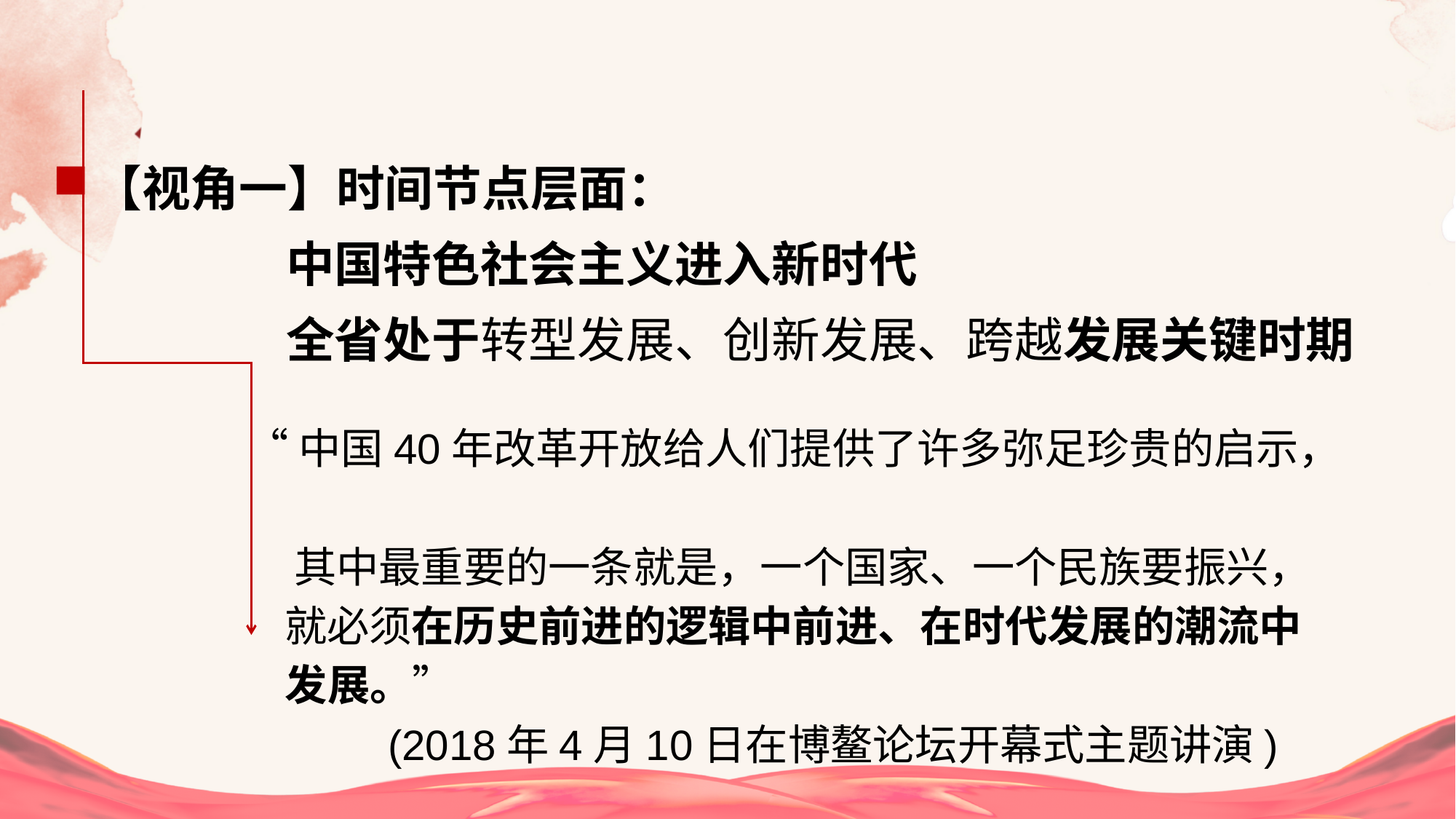

【视角一】时间节点层面：
                    中国特色社会主义进入新时代
                    全省处于转型发展、创新发展、跨越发展关键时期
“中国40年改革开放给人们提供了许多弥足珍贵的启示，
    其中最重要的一条就是，一个国家、一个民族要振兴，
   就必须在历史前进的逻辑中前进、在时代发展的潮流中
   发展。”
            (2018年4月10日在博鳌论坛开幕式主题讲演)